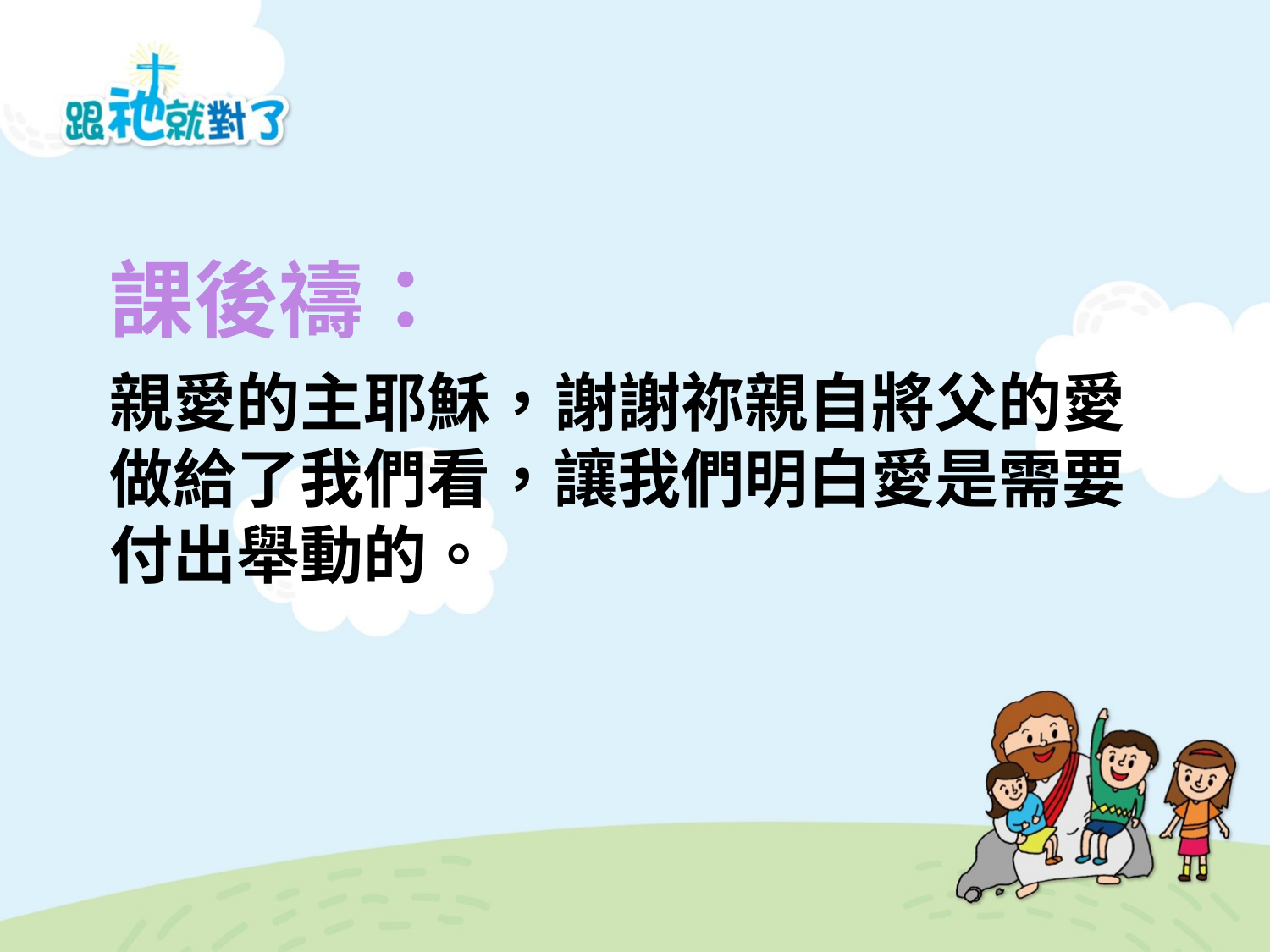

課後禱：
親愛的主耶穌，謝謝祢親自將父的愛做給了我們看，讓我們明白愛是需要付出舉動的。